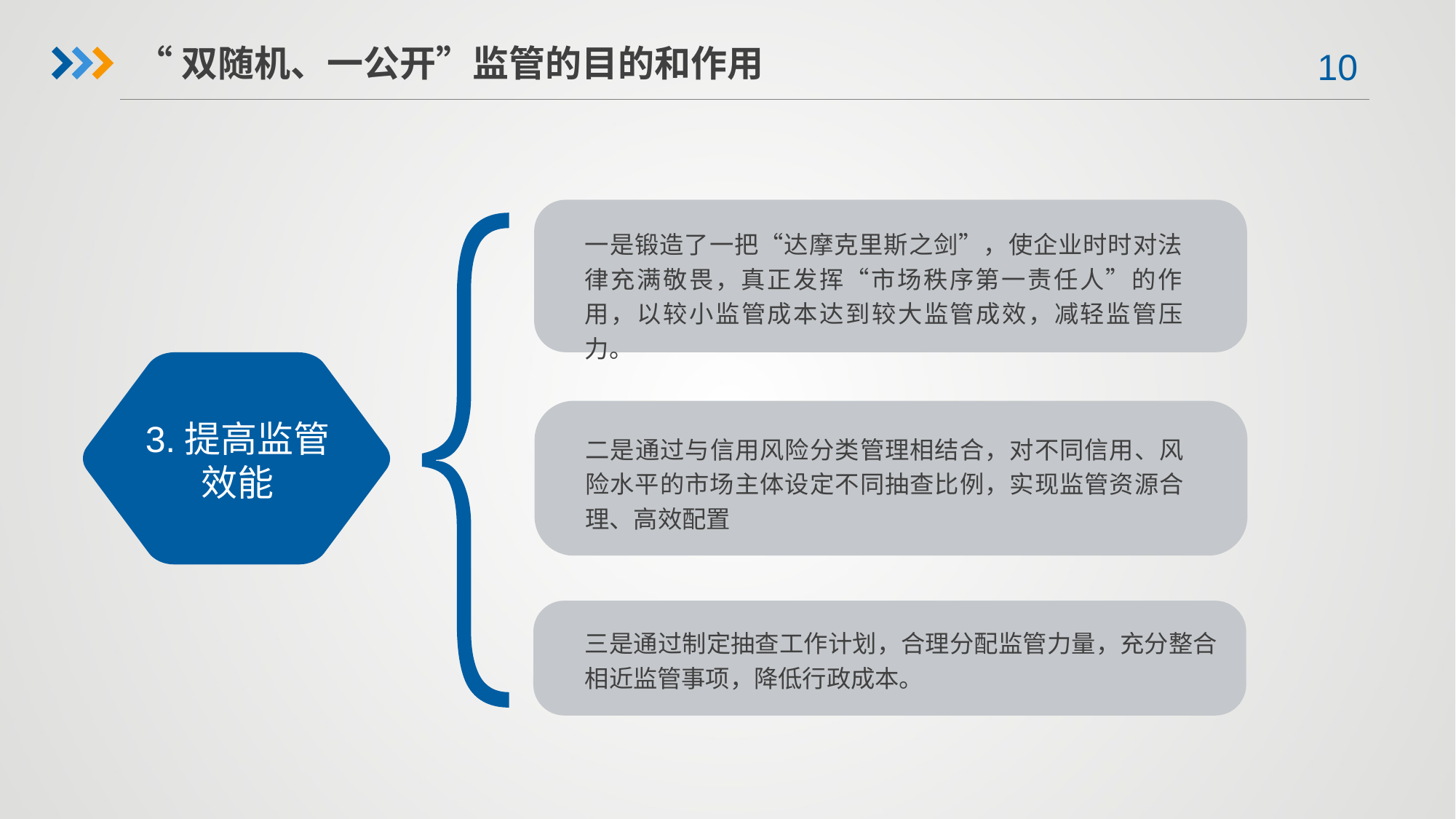

“双随机、一公开”监管的目的和作用

一是锻造了一把“达摩克里斯之剑”，使企业时时对法律充满敬畏，真正发挥“市场秩序第一责任人”的作用，以较小监管成本达到较大监管成效，减轻监管压力。

3.提高监管效能
二是通过与信用风险分类管理相结合，对不同信用、风险水平的市场主体设定不同抽查比例，实现监管资源合理、高效配置

三是通过制定抽查工作计划，合理分配监管力量，充分整合相近监管事项，降低行政成本。